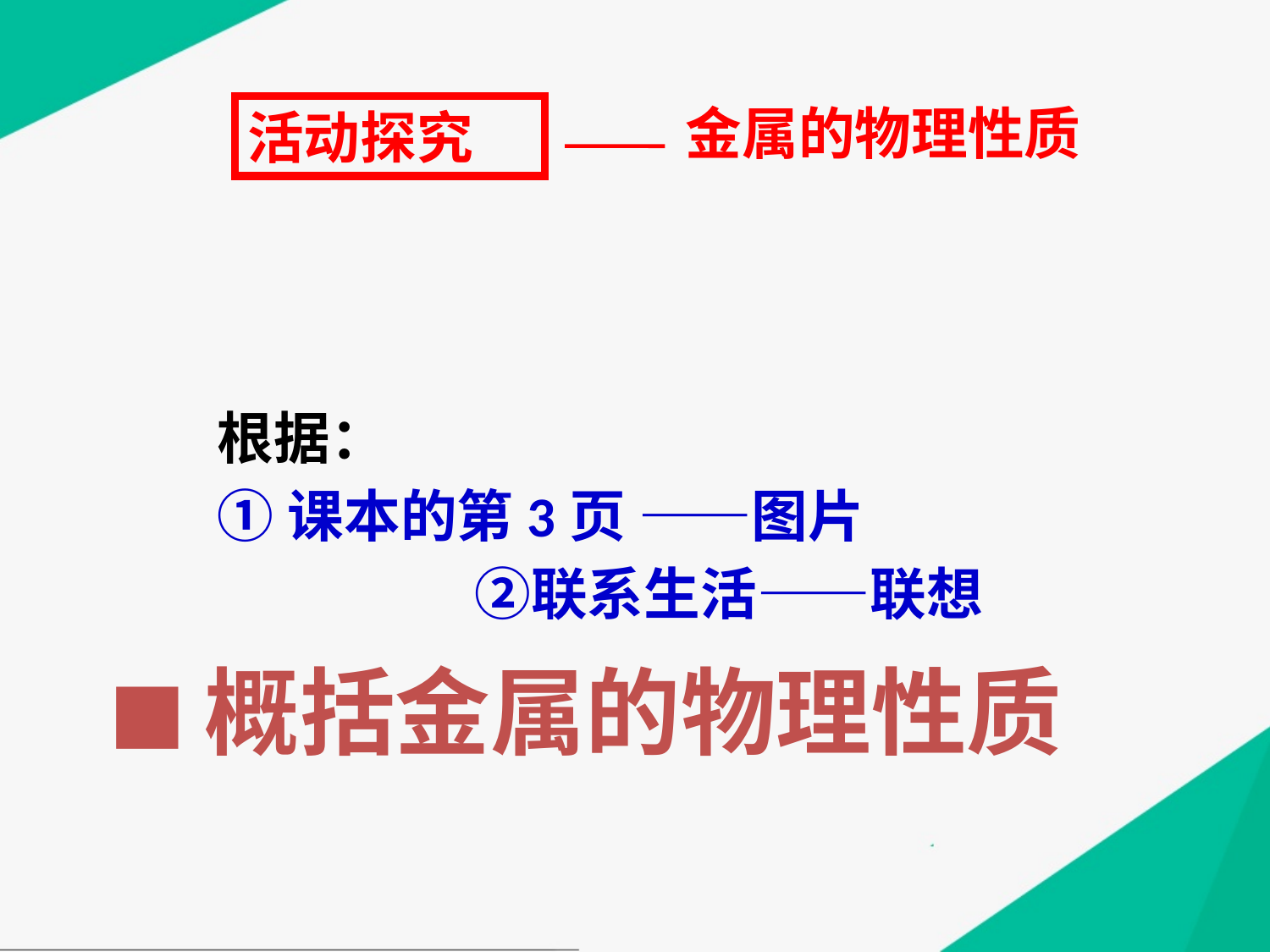

金属的物理性质
活动探究

根据：
①课本的第3页 ——图片                                ②联系生活——联想
■概括金属的物理性质